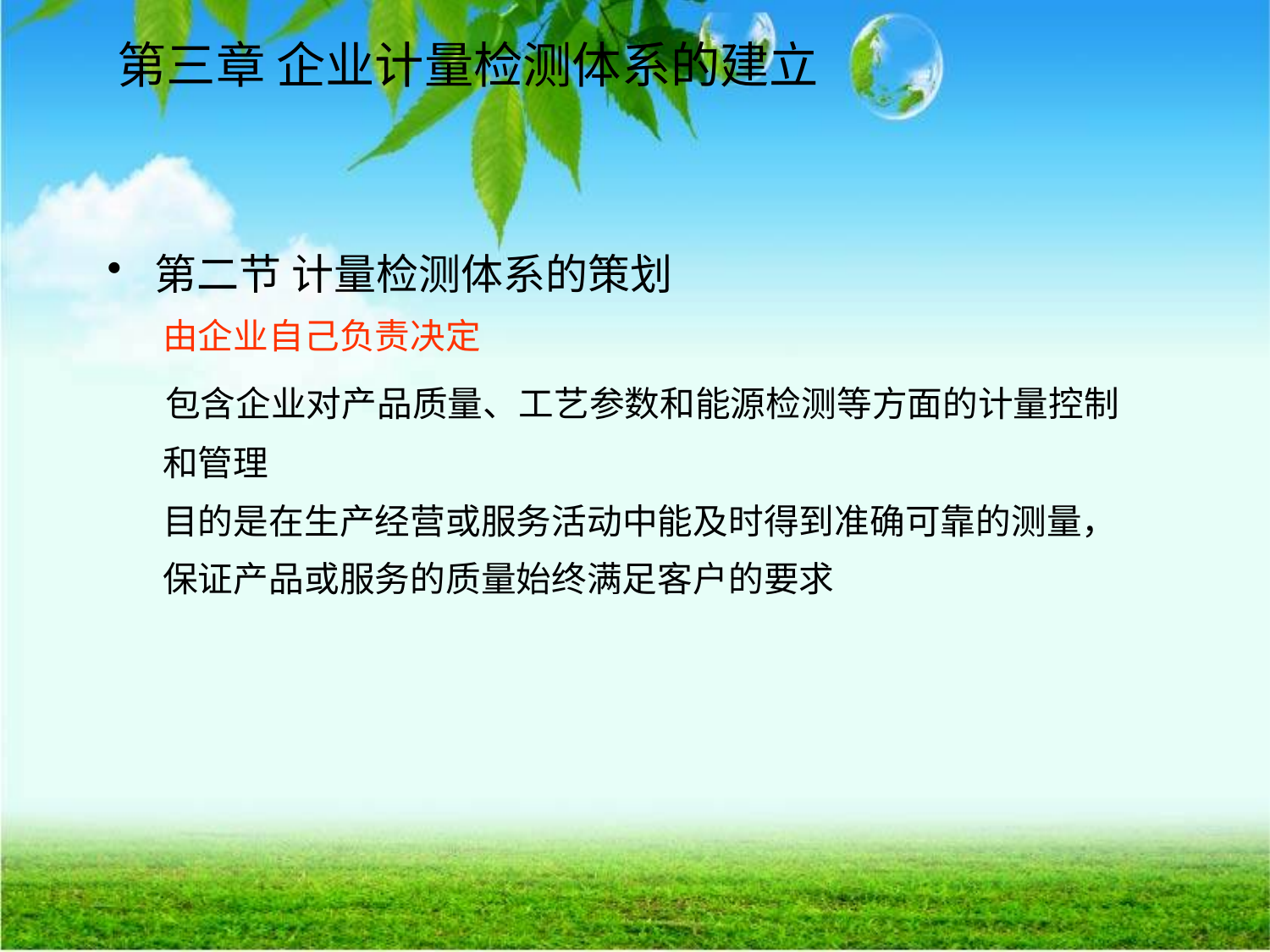

# 第三章 企业计量检测体系的建立
第二节 计量检测体系的策划
      由企业自己负责决定
     包含企业对产品质量、工艺参数和能源检测等方面的计量控制
      和管理
      目的是在生产经营或服务活动中能及时得到准确可靠的测量，
      保证产品或服务的质量始终满足客户的要求